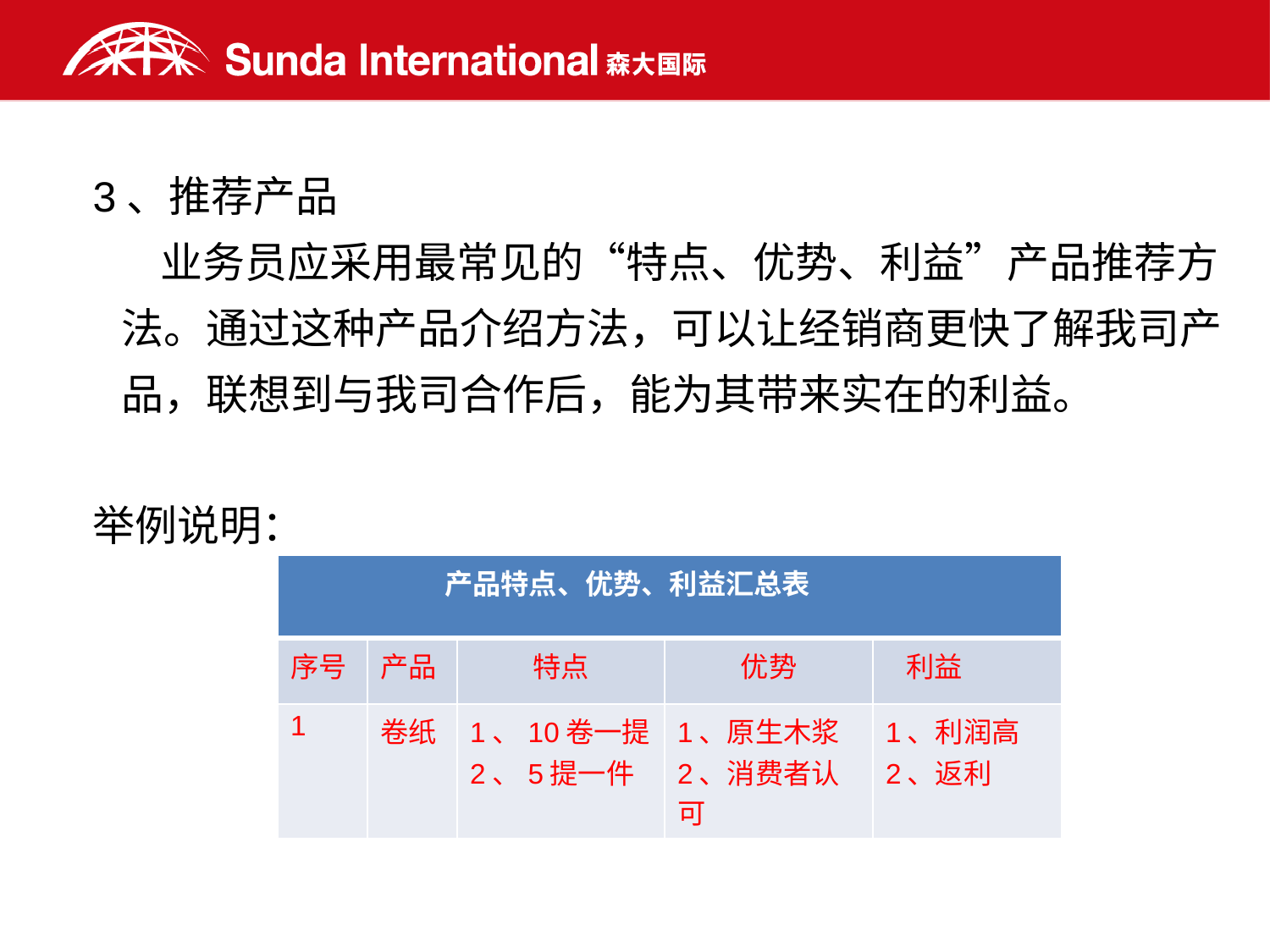

3、推荐产品
      业务员应采用最常见的“特点、优势、利益”产品推荐方法。通过这种产品介绍方法，可以让经销商更快了解我司产品，联想到与我司合作后，能为其带来实在的利益。

举例说明：
| 产品特点、优势、利益汇总表 |  |  |  |  |
| --- | --- | --- | --- | --- |
| 序号 | 产品 | 特点 | 优势 | 利益 |
| 1 | 卷纸 | 1、10卷一提 2、5提一件 | 1、原生木浆 2、消费者认可 | 1、利润高 2、返利 |